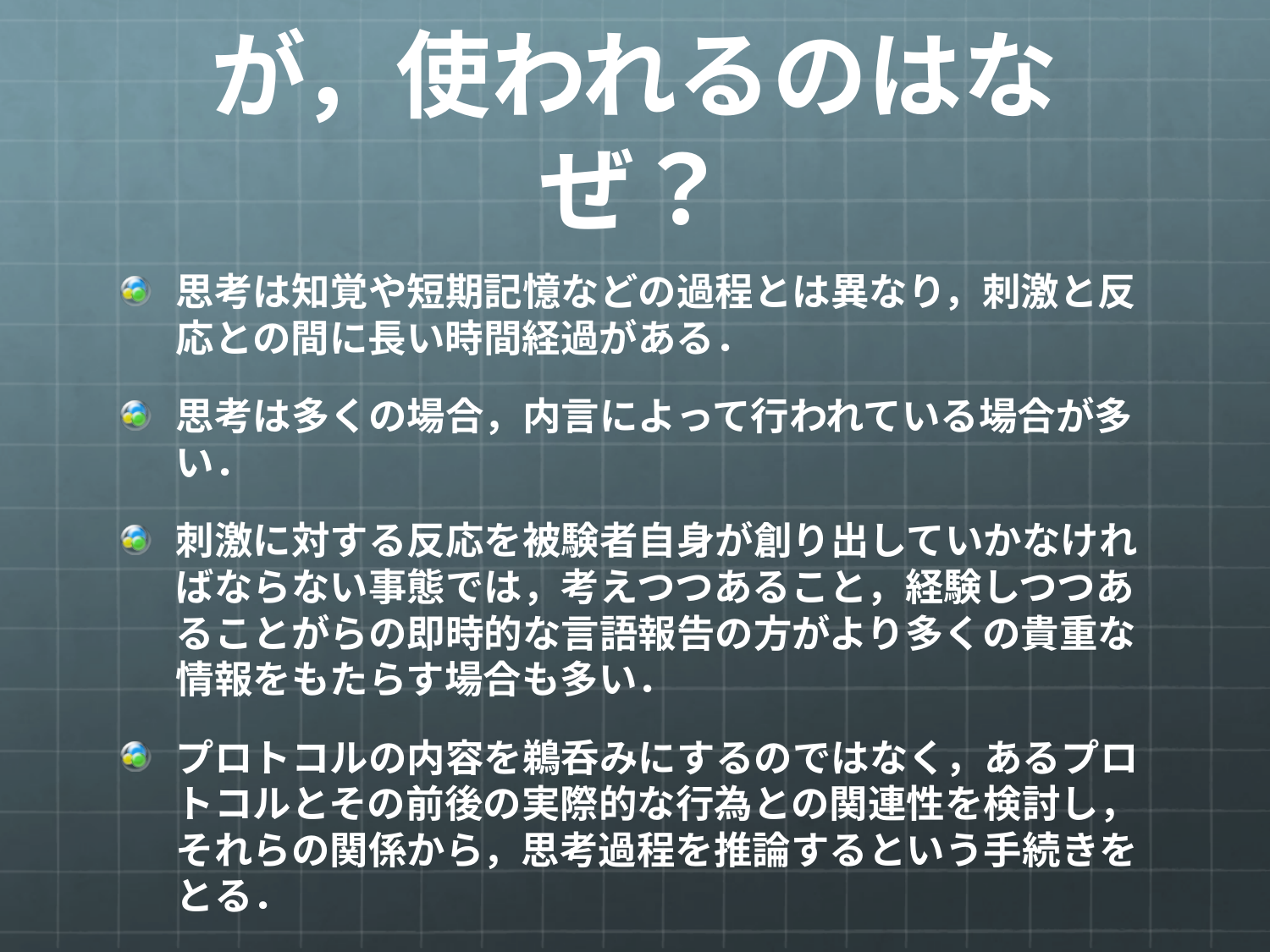

# が，使われるのはなぜ？
思考は知覚や短期記憶などの過程とは異なり，刺激と反応との間に長い時間経過がある．
思考は多くの場合，内言によって行われている場合が多い．
刺激に対する反応を被験者自身が創り出していかなければならない事態では，考えつつあること，経験しつつあることがらの即時的な言語報告の方がより多くの貴重な情報をもたらす場合も多い．
プロトコルの内容を鵜呑みにするのではなく，あるプロトコルとその前後の実際的な行為との関連性を検討し，それらの関係から，思考過程を推論するという手続きをとる．